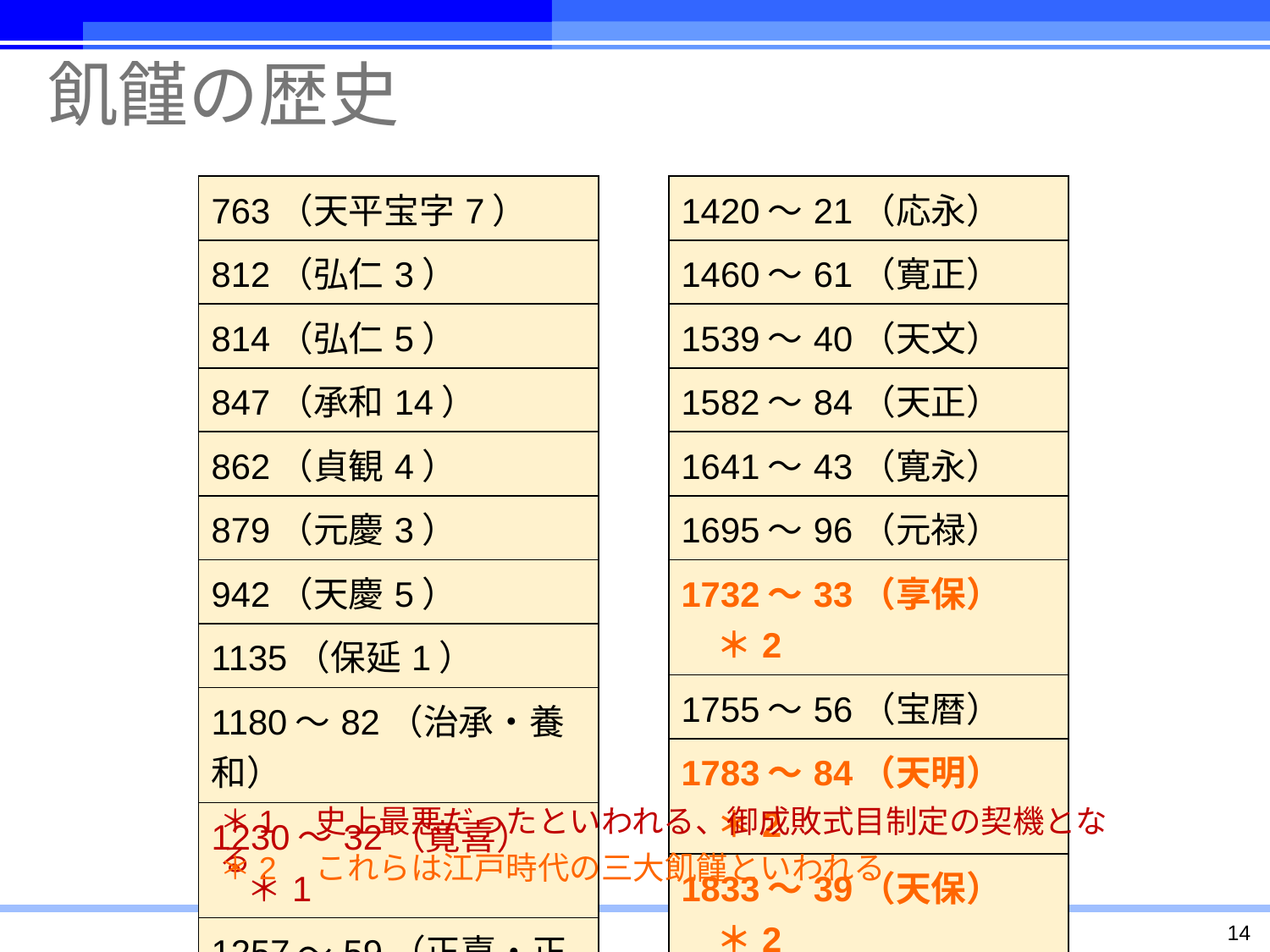

飢饉の歴史
| 763（天平宝字7） |
| --- |
| 812（弘仁3） |
| 814（弘仁5） |
| 847（承和14） |
| 862（貞観4） |
| 879（元慶3） |
| 942（天慶5） |
| 1135（保延1） |
| 1180～82（治承・養和） |
| 1230～32（寛喜）　　＊1 |
| 1257～59（正嘉・正元） |
| 1420～21（応永） |
| --- |
| 1460～61（寛正） |
| 1539～40（天文） |
| 1582～84（天正） |
| 1641～43（寛永） |
| 1695～96（元禄） |
| 1732～33（享保）　　＊2 |
| 1755～56（宝暦） |
| 1783～84（天明）　　＊2 |
| 1833～39（天保）　　＊2 |
| 1866（慶応2） |
＊1　史上最悪だったといわれる、御成敗式目制定の契機となる
＊2　これらは江戸時代の三大飢饉といわれる
14